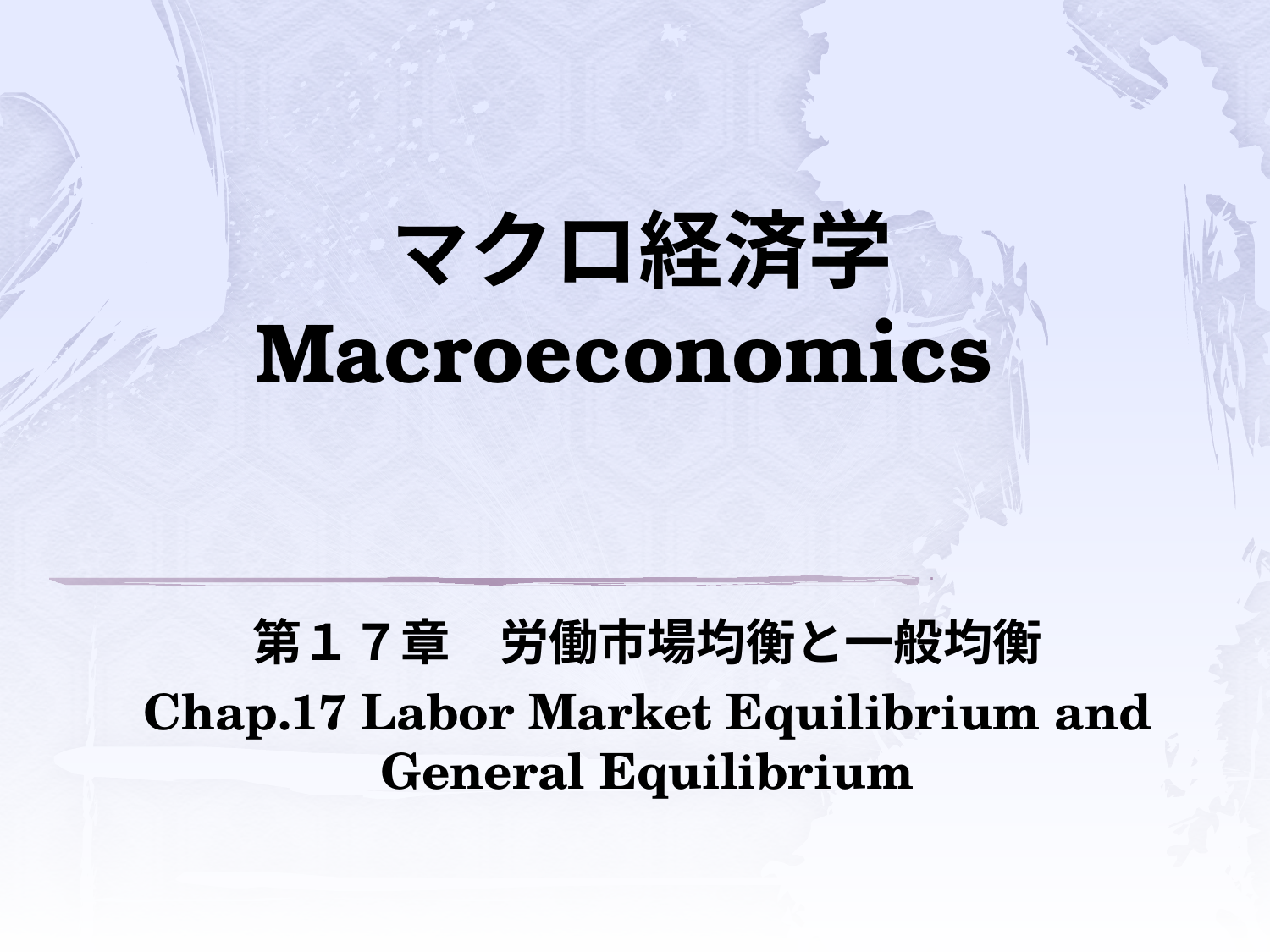

# マクロ経済学 Macroeconomics
第１７章　労働市場均衡と一般均衡
Chap.17 Labor Market Equilibrium and General Equilibrium